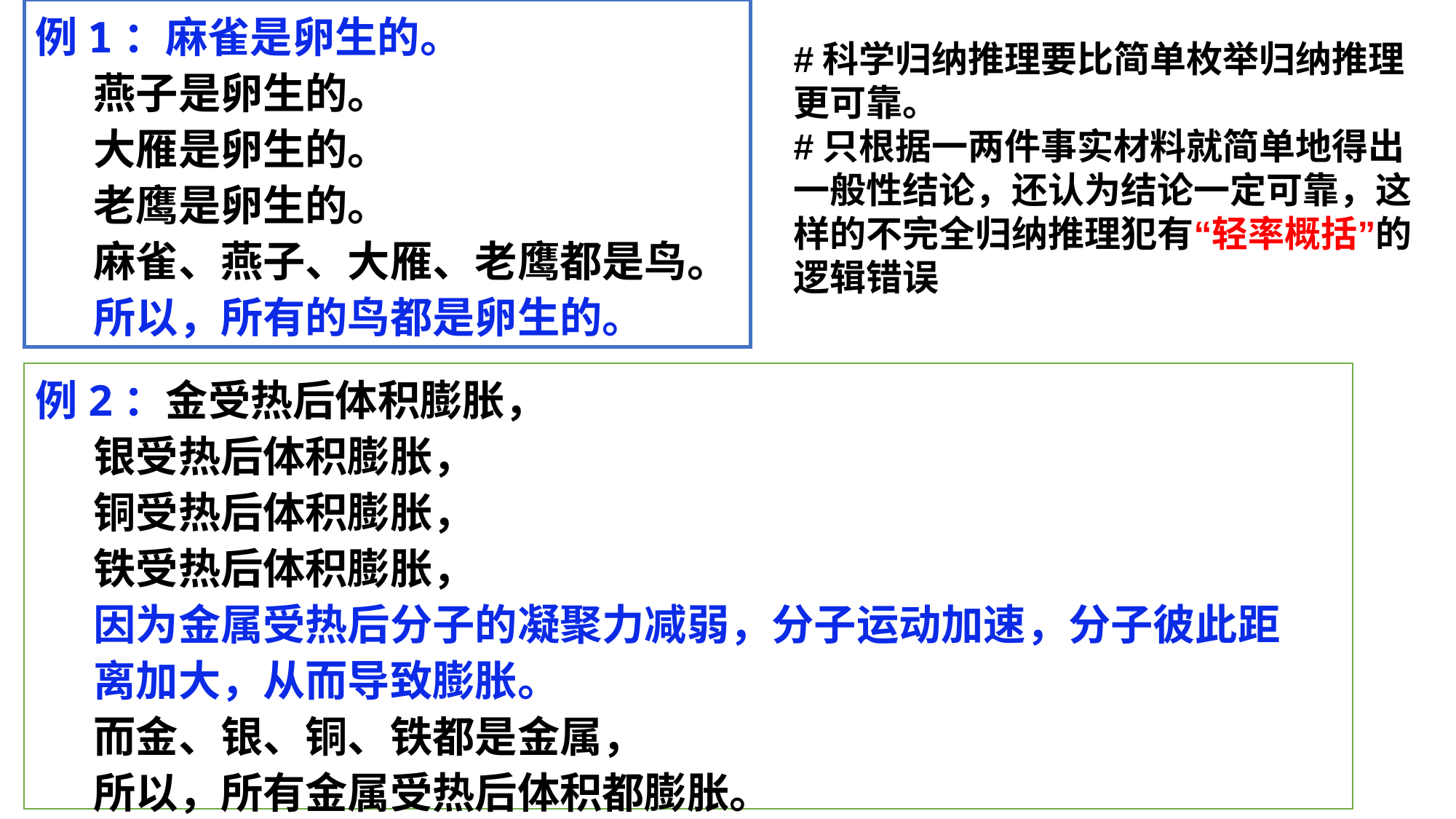

例1：麻雀是卵生的。
     燕子是卵生的。
     大雁是卵生的。
     老鹰是卵生的。
     麻雀、燕子、大雁、老鹰都是鸟。
     所以，所有的鸟都是卵生的。
#科学归纳推理要比简单枚举归纳推理更可靠。
#只根据一两件事实材料就简单地得出一般性结论，还认为结论一定可靠，这样的不完全归纳推理犯有“轻率概括”的逻辑错误
例2：金受热后体积膨胀，
     银受热后体积膨胀，
     铜受热后体积膨胀，
     铁受热后体积膨胀，
     因为金属受热后分子的凝聚力减弱，分子运动加速，分子彼此距
     离加大，从而导致膨胀。
     而金、银、铜、铁都是金属，
     所以，所有金属受热后体积都膨胀。